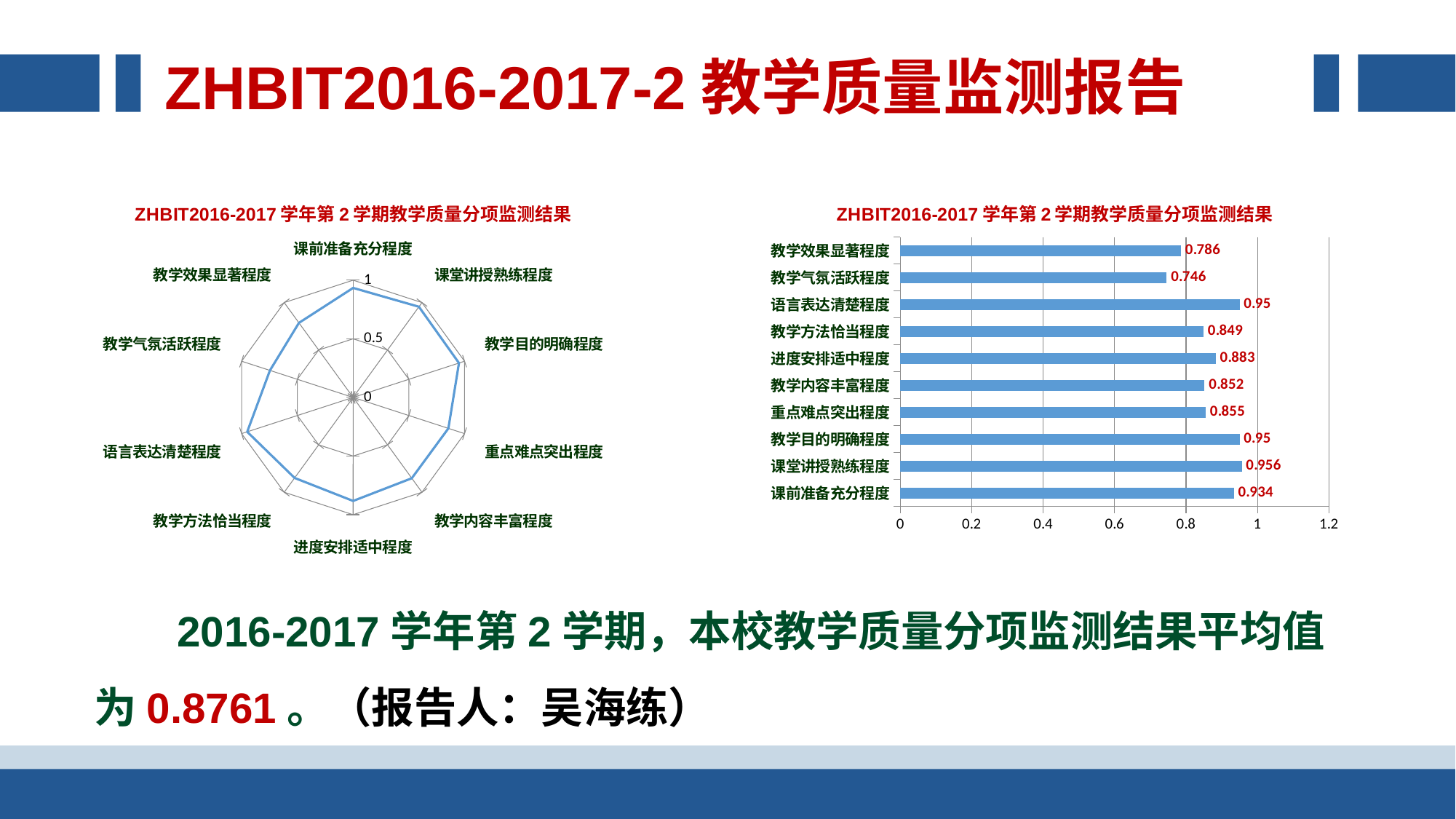

ZHBIT2016-2017-2教学质量监测报告

### Chart: ZHBIT2016-2017学年第2学期教学质量分项监测结果

| Category |  |
|---|---|
| 课前准备充分程度 | 0.934 |
| 课堂讲授熟练程度 | 0.956 |
| 教学目的明确程度 | 0.95 |
| 重点难点突出程度 | 0.855 |
| 教学内容丰富程度 | 0.852 |
| 进度安排适中程度 | 0.883 |
| 教学方法恰当程度 | 0.849 |
| 语言表达清楚程度 | 0.95 |
| 教学气氛活跃程度 | 0.746 |
| 教学效果显著程度 | 0.786 |

### Chart: ZHBIT2016-2017学年第2学期教学质量分项监测结果

| Category |  |
|---|---|
| 课前准备充分程度 | 0.934 |
| 课堂讲授熟练程度 | 0.956 |
| 教学目的明确程度 | 0.95 |
| 重点难点突出程度 | 0.855 |
| 教学内容丰富程度 | 0.852 |
| 进度安排适中程度 | 0.883 |
| 教学方法恰当程度 | 0.849 |
| 语言表达清楚程度 | 0.95 |
| 教学气氛活跃程度 | 0.746 |
| 教学效果显著程度 | 0.786 |
       2016-2017学年第2学期，本校教学质量分项监测结果平均值为0.8761。（报告人：吴海练）